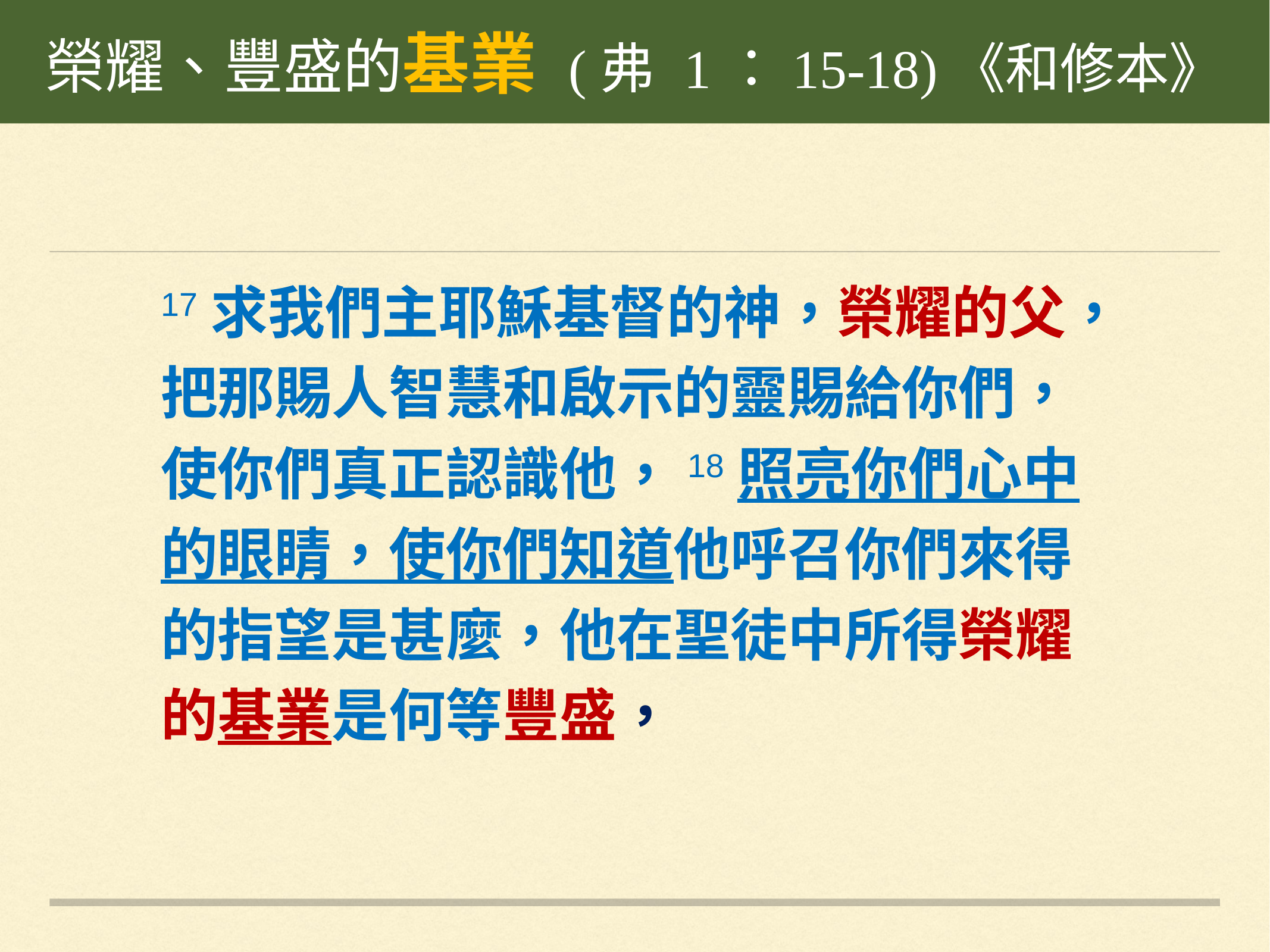

榮耀、豐盛的基業 (弗 1：15-18)《和修本》
17求我們主耶穌基督的神，榮耀的父，把那賜人智慧和啟示的靈賜給你們，使你們真正認識他，18照亮你們心中的眼睛，使你們知道他呼召你們來得的指望是甚麼，他在聖徒中所得榮耀的基業是何等豐盛，